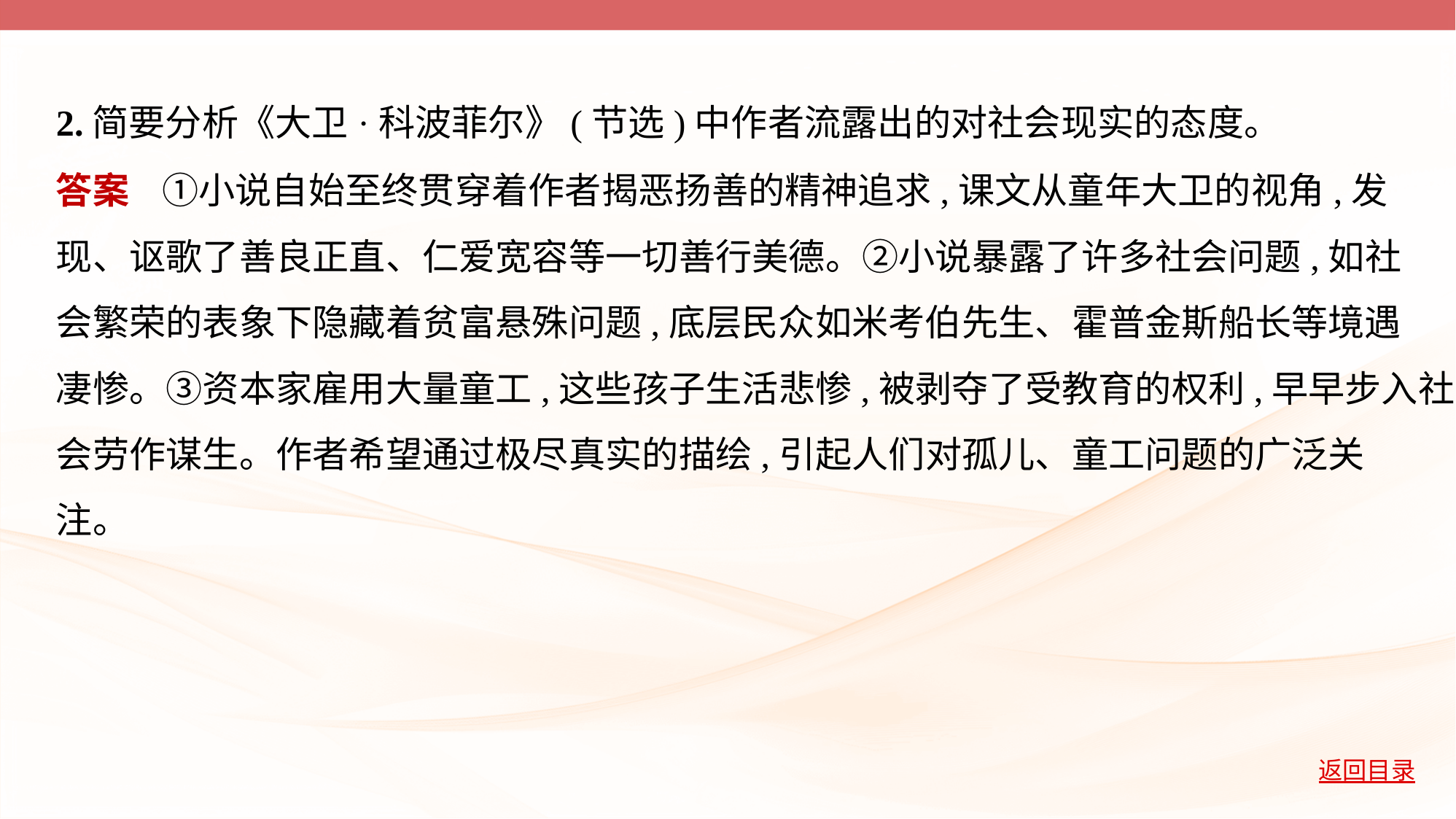

2.简要分析《大卫·科波菲尔》(节选)中作者流露出的对社会现实的态度。
答案    ①小说自始至终贯穿着作者揭恶扬善的精神追求,课文从童年大卫的视角,发
现、讴歌了善良正直、仁爱宽容等一切善行美德。②小说暴露了许多社会问题,如社
会繁荣的表象下隐藏着贫富悬殊问题,底层民众如米考伯先生、霍普金斯船长等境遇
凄惨。③资本家雇用大量童工,这些孩子生活悲惨,被剥夺了受教育的权利,早早步入社
会劳作谋生。作者希望通过极尽真实的描绘,引起人们对孤儿、童工问题的广泛关
注。